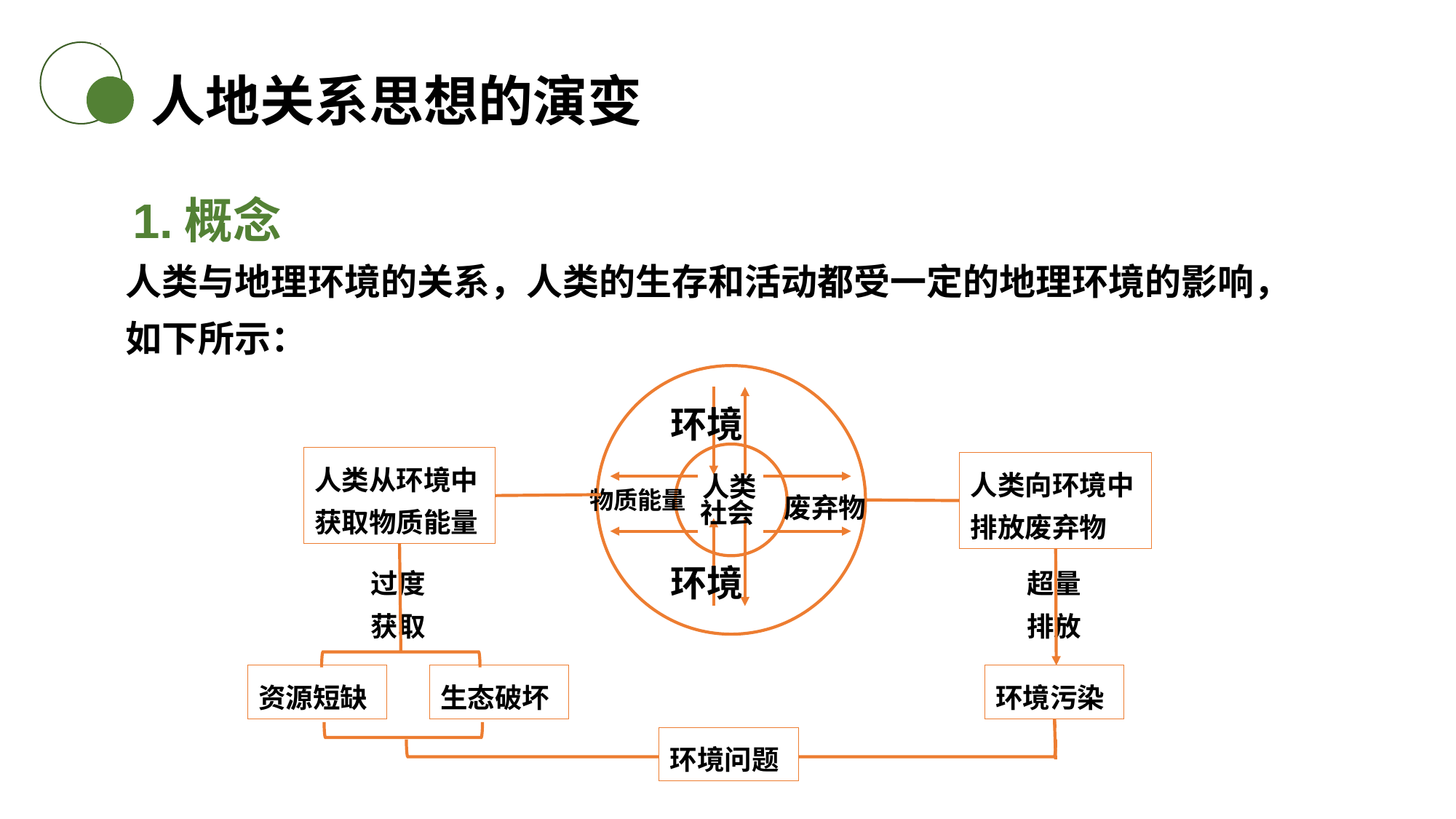

人地关系思想的演变

1.概念
人类与地理环境的关系，人类的生存和活动都受一定的地理环境的影响，如下所示：

环境

人类
物质能量
废弃物
社会
环境

人类从环境中获取物质能量
人类向环境中排放废弃物
过度获取
超量排放

资源短缺
生态破坏
环境污染
环境问题